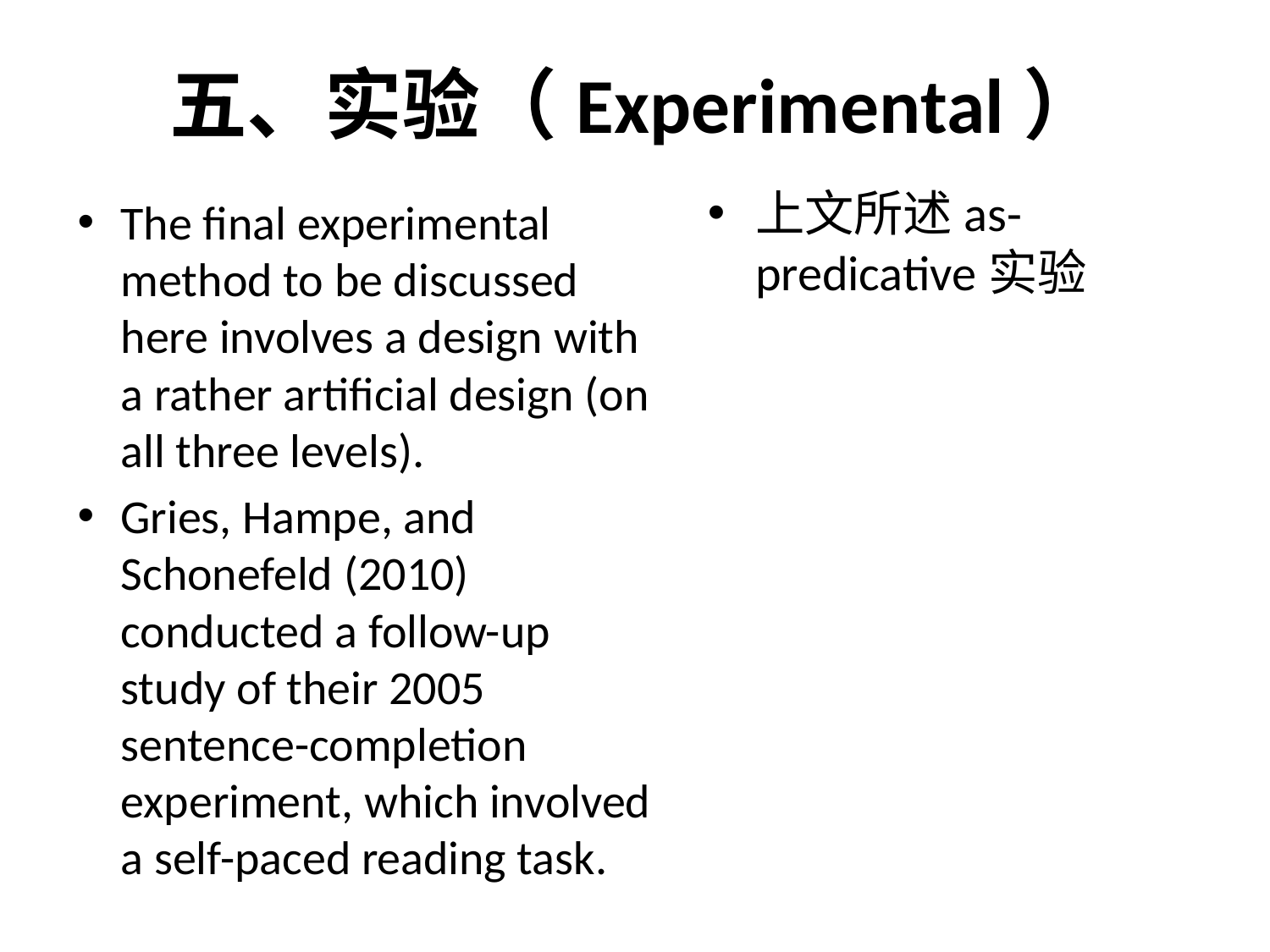

# 五、实验（Experimental）
上文所述as-predicative实验
The final experimental method to be discussed here involves a design with a rather artificial design (on all three levels).
Gries, Hampe, and Schonefeld (2010) conducted a follow-up study of their 2005 sentence-completion experiment, which involved a self-paced reading task.